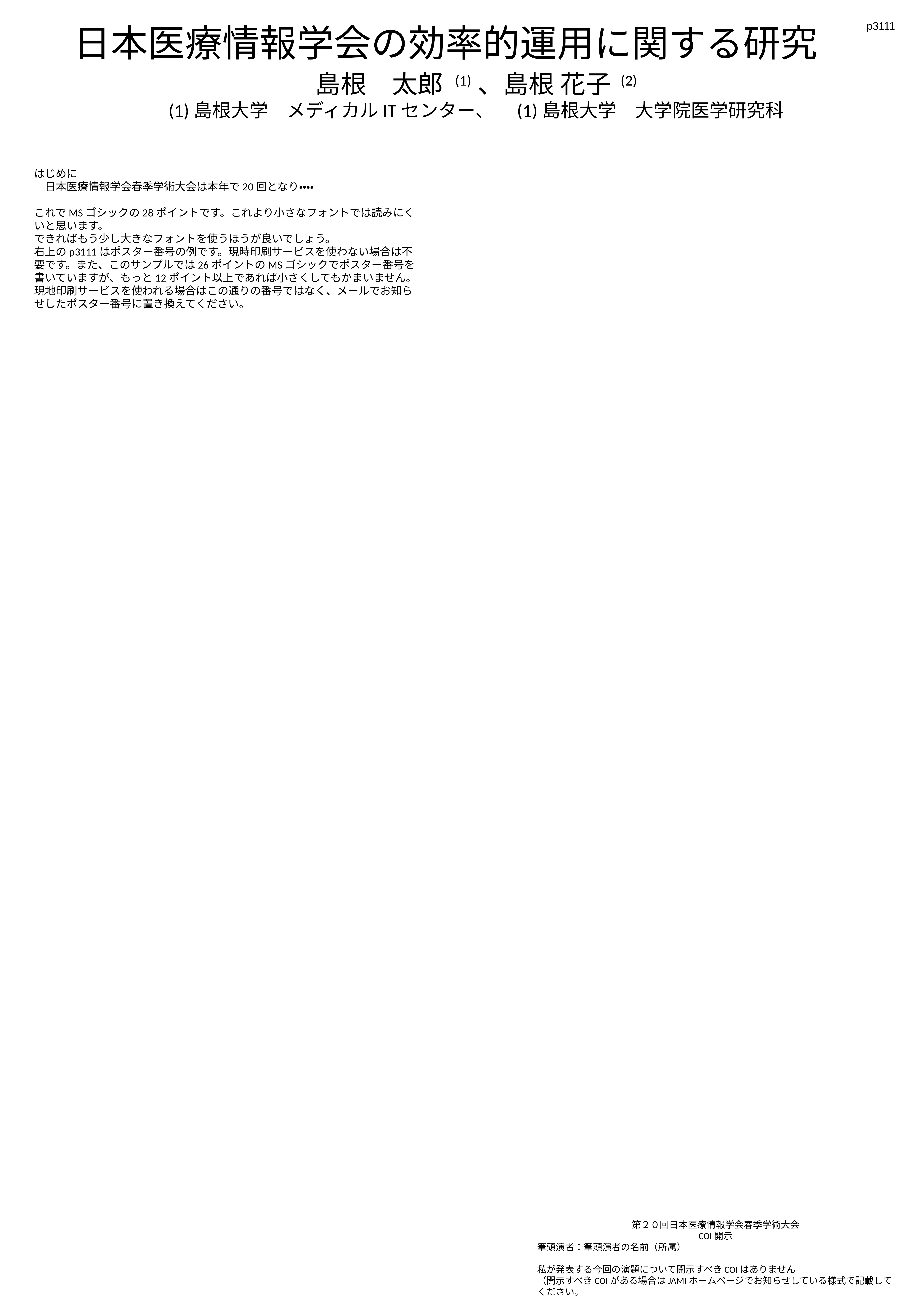

p3111
日本医療情報学会の効率的運用に関する研究
島根　太郎 (1)、島根 花子 (2)
(1)島根大学　メディカルITセンター、　(1)島根大学　大学院医学研究科

はじめに
　日本医療情報学会春季学術大会は本年で20回となり・・・・
これでMSゴシックの28ポイントです。これより小さなフォントでは読みにくいと思います。
できればもう少し大きなフォントを使うほうが良いでしょう。
右上のp3111はポスター番号の例です。現時印刷サービスを使わない場合は不要です。また、このサンプルでは26ポイントのMSゴシックでポスター番号を書いていますが、もっと12ポイント以上であれば小さくしてもかまいません。現地印刷サービスを使われる場合はこの通りの番号ではなく、メールでお知らせしたポスター番号に置き換えてください。

テンプレート：A0
ページ設定※
幅　  84.1cm
高さ 118.9cm
※PowerPointのバージョンによっては数値に
　若干誤差が生じている場合がありますが、
　そのまま作成いただいて問題ございません。
第２０回日本医療情報学会春季学術大会
COI開示
筆頭演者：筆頭演者の名前（所属）

私が発表する今回の演題について開示すべきCOIはありません
（開示すべきCOIがある場合はJAMIホームページでお知らせしている様式で記載してください。